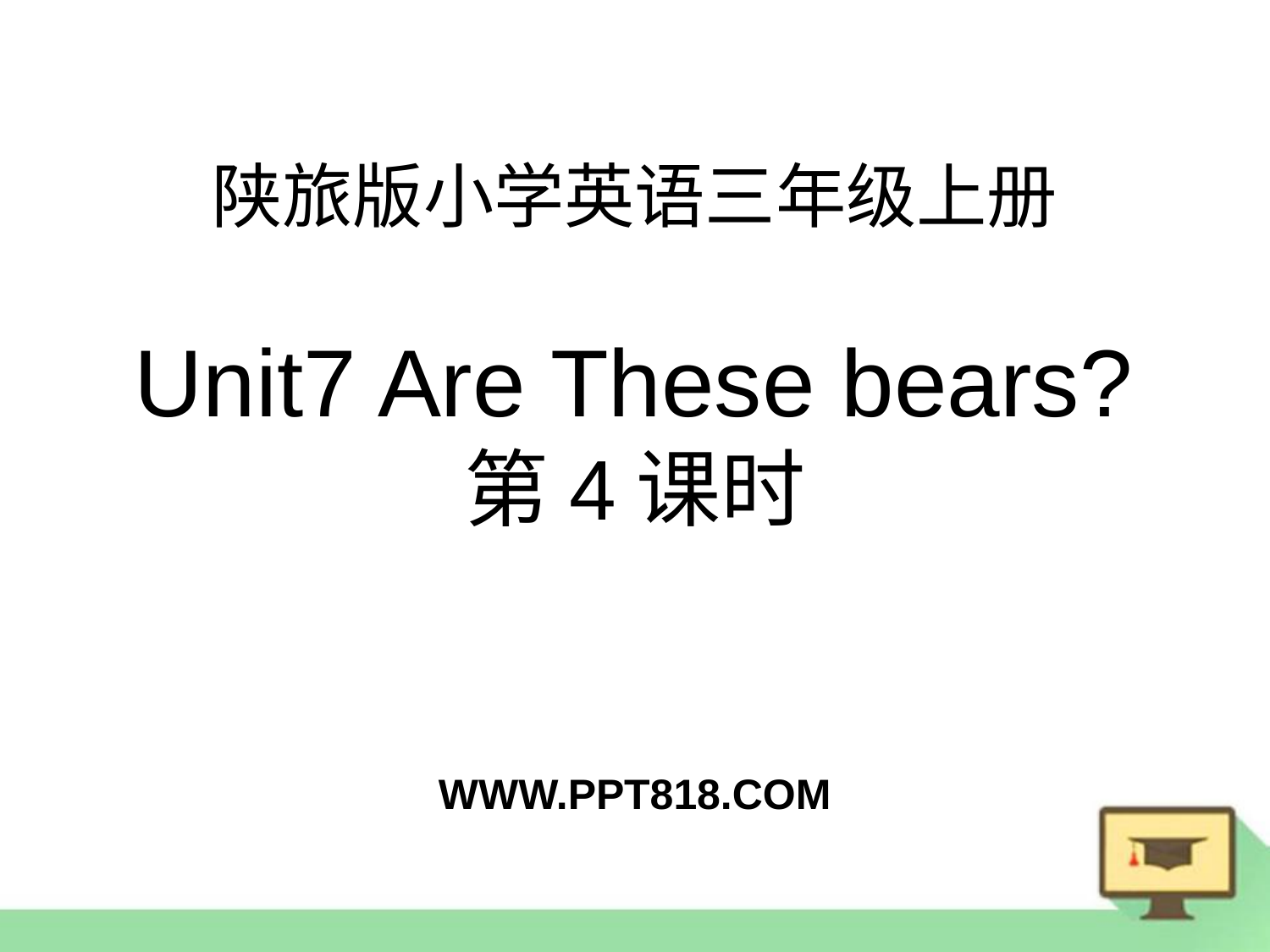

陕旅版小学英语三年级上册
 Unit7 Are These bears?
第4课时
WWW.PPT818.COM